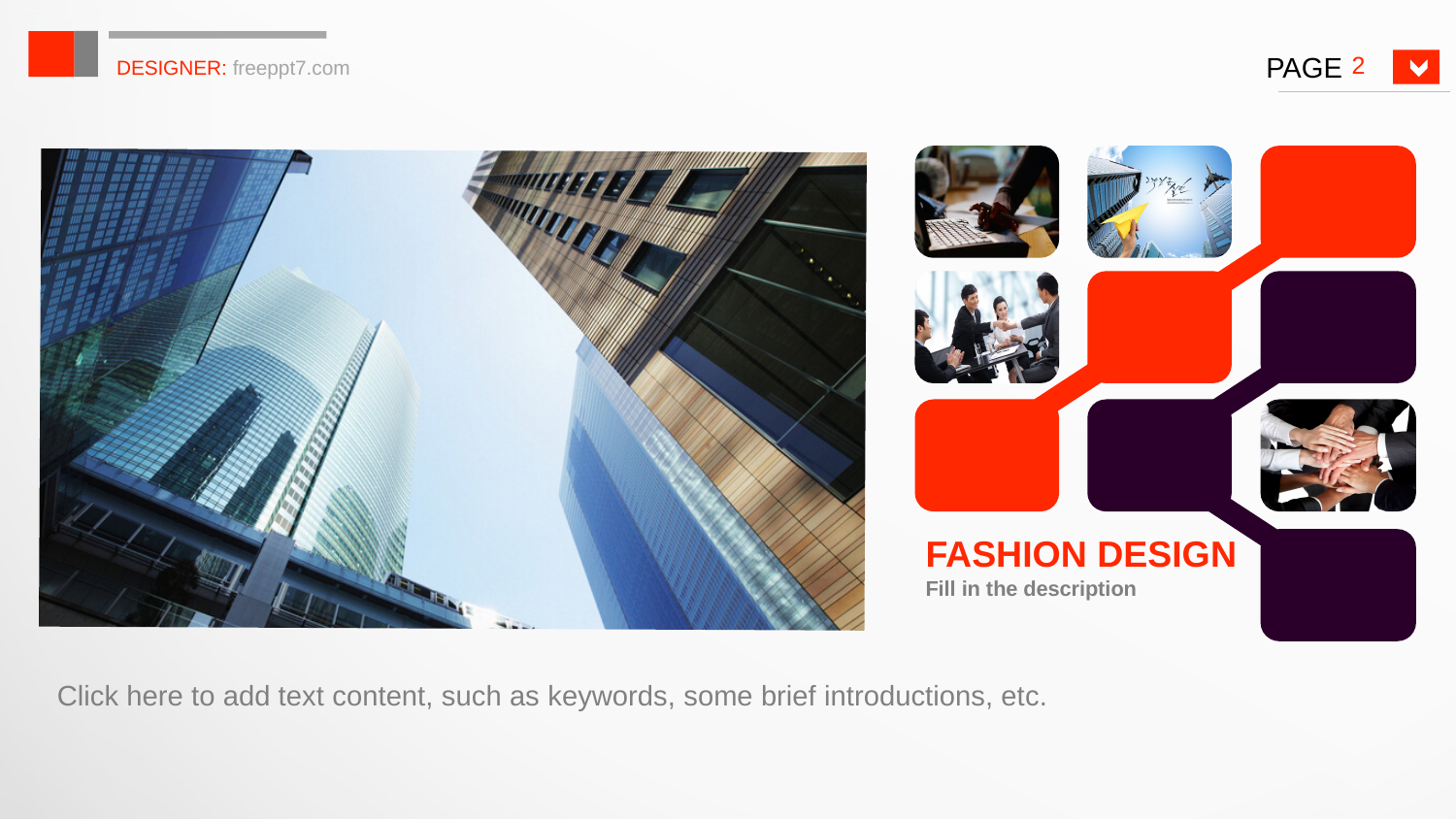

行业Add titlehttp://www.1ppt.com/hangye/

DESIGNER: freeppt7.com
2

FASHION DESIGN
Fill in the description
Click here to add text content, such as keywords, some brief introductions, etc.